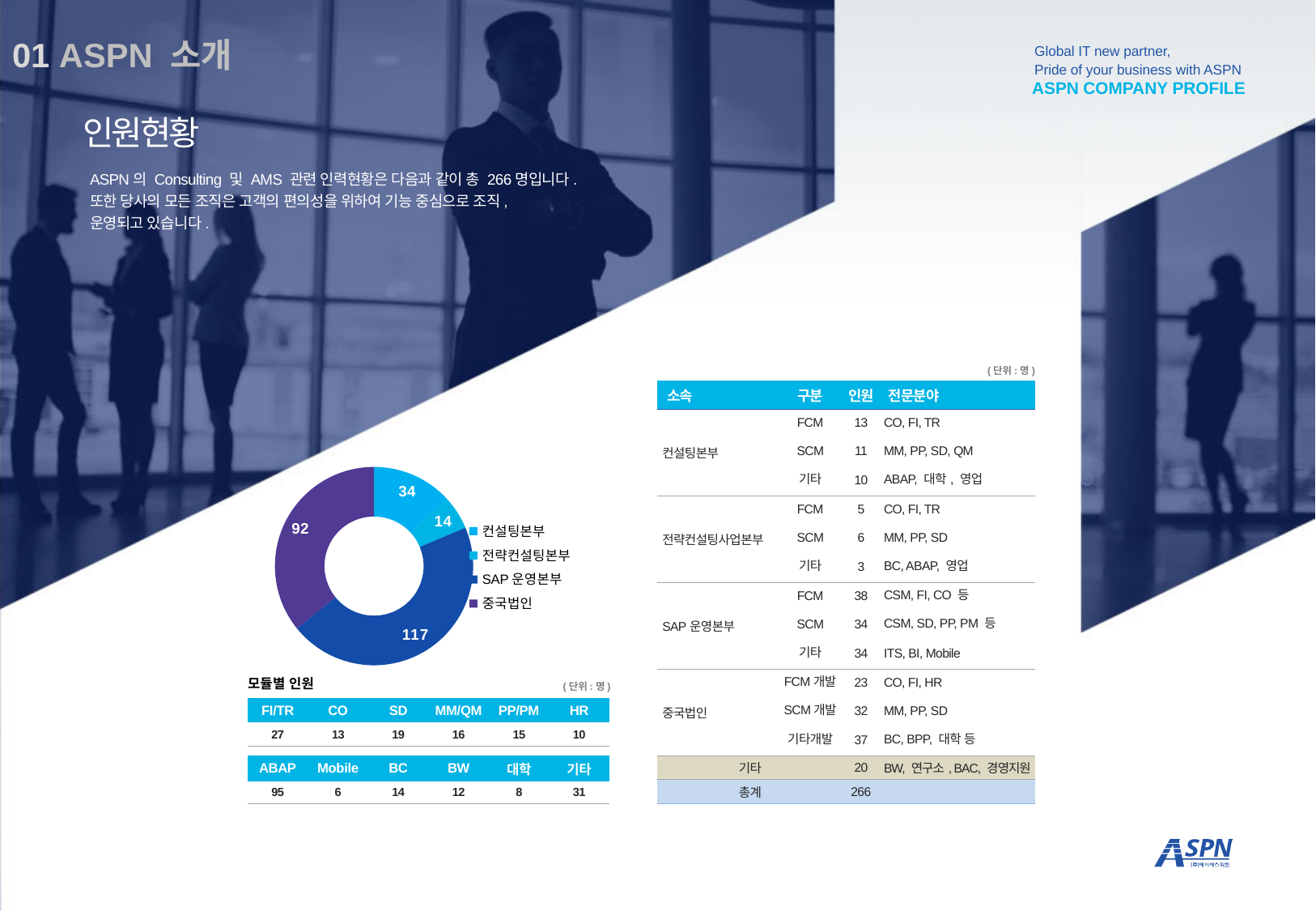

01 ASPN 소개
인원현황
ASPN의 Consulting 및 AMS 관련 인력현황은 다음과 같이 총 266명입니다.
또한 당사의 모든 조직은 고객의 편의성을 위하여 기능 중심으로 조직,
운영되고 있습니다.
(단위:명)
| 소속 | 구분 | 인원 | 전문분야 |
| --- | --- | --- | --- |
| 컨설팅본부 | FCM | 13 | CO, FI, TR |
|  | SCM | 11 | MM, PP, SD, QM |
|  | 기타 | 10 | ABAP, 대학, 영업 |
| 전략컨설팅사업본부 | FCM | 5 | CO, FI, TR |
|  | SCM | 6 | MM, PP, SD |
|  | 기타 | 3 | BC, ABAP, 영업 |
| SAP운영본부 | FCM | 38 | CSM, FI, CO 등 |
|  | SCM | 34 | CSM, SD, PP, PM 등 |
|  | 기타 | 34 | ITS, BI, Mobile |
| 중국법인 | FCM개발 | 23 | CO, FI, HR |
|  | SCM개발 | 32 | MM, PP, SD |
|  | 기타개발 | 37 | BC, BPP, 대학 등 |
| 기타 |  | 20 | BW, 연구소, BAC, 경영지원 |
| 총계 |  | 266 |  |

### Chart

| Category | 판매 |
|---|---|
| 컨설팅본부 | 34.0 |
| 전략컨설팅본부 | 14.0 |
| SAP운영본부 | 117.0 |
| 중국법인 | 92.0 |
(단위:명)
모듈별 인원
| FI/TR | CO | SD | MM/QM | PP/PM | HR |
| --- | --- | --- | --- | --- | --- |
| 27 | 13 | 19 | 16 | 15 | 10 |
| ABAP | Mobile | BC | BW | 대학 | 기타 |
| --- | --- | --- | --- | --- | --- |
| 95 | 6 | 14 | 12 | 8 | 31 |